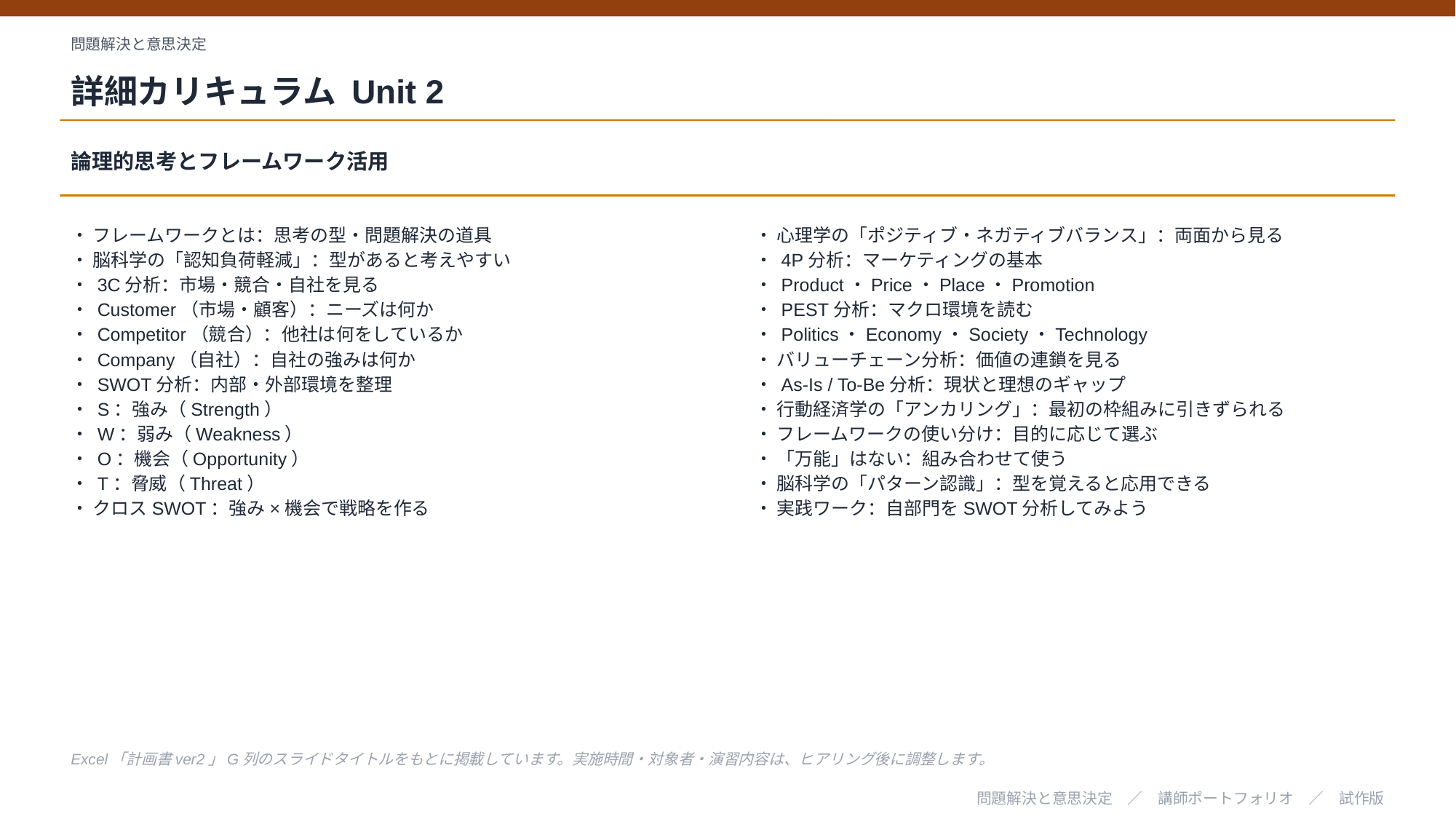

問題解決と意思決定
詳細カリキュラム Unit 2

論理的思考とフレームワーク活用

・ フレームワークとは：思考の型・問題解決の道具
・ 脳科学の「認知負荷軽減」：型があると考えやすい
・ 3C分析：市場・競合・自社を見る
・ Customer（市場・顧客）：ニーズは何か
・ Competitor（競合）：他社は何をしているか
・ Company（自社）：自社の強みは何か
・ SWOT分析：内部・外部環境を整理
・ S：強み（Strength）
・ W：弱み（Weakness）
・ O：機会（Opportunity）
・ T：脅威（Threat）
・ クロスSWOT：強み×機会で戦略を作る
・ 心理学の「ポジティブ・ネガティブバランス」：両面から見る
・ 4P分析：マーケティングの基本
・ Product・Price・Place・Promotion
・ PEST分析：マクロ環境を読む
・ Politics・Economy・Society・Technology
・ バリューチェーン分析：価値の連鎖を見る
・ As-Is / To-Be分析：現状と理想のギャップ
・ 行動経済学の「アンカリング」：最初の枠組みに引きずられる
・ フレームワークの使い分け：目的に応じて選ぶ
・ 「万能」はない：組み合わせて使う
・ 脳科学の「パターン認識」：型を覚えると応用できる
・ 実践ワーク：自部門をSWOT分析してみよう
Excel「計画書ver2」G列のスライドタイトルをもとに掲載しています。実施時間・対象者・演習内容は、ヒアリング後に調整します。
問題解決と意思決定　／　講師ポートフォリオ　／　試作版